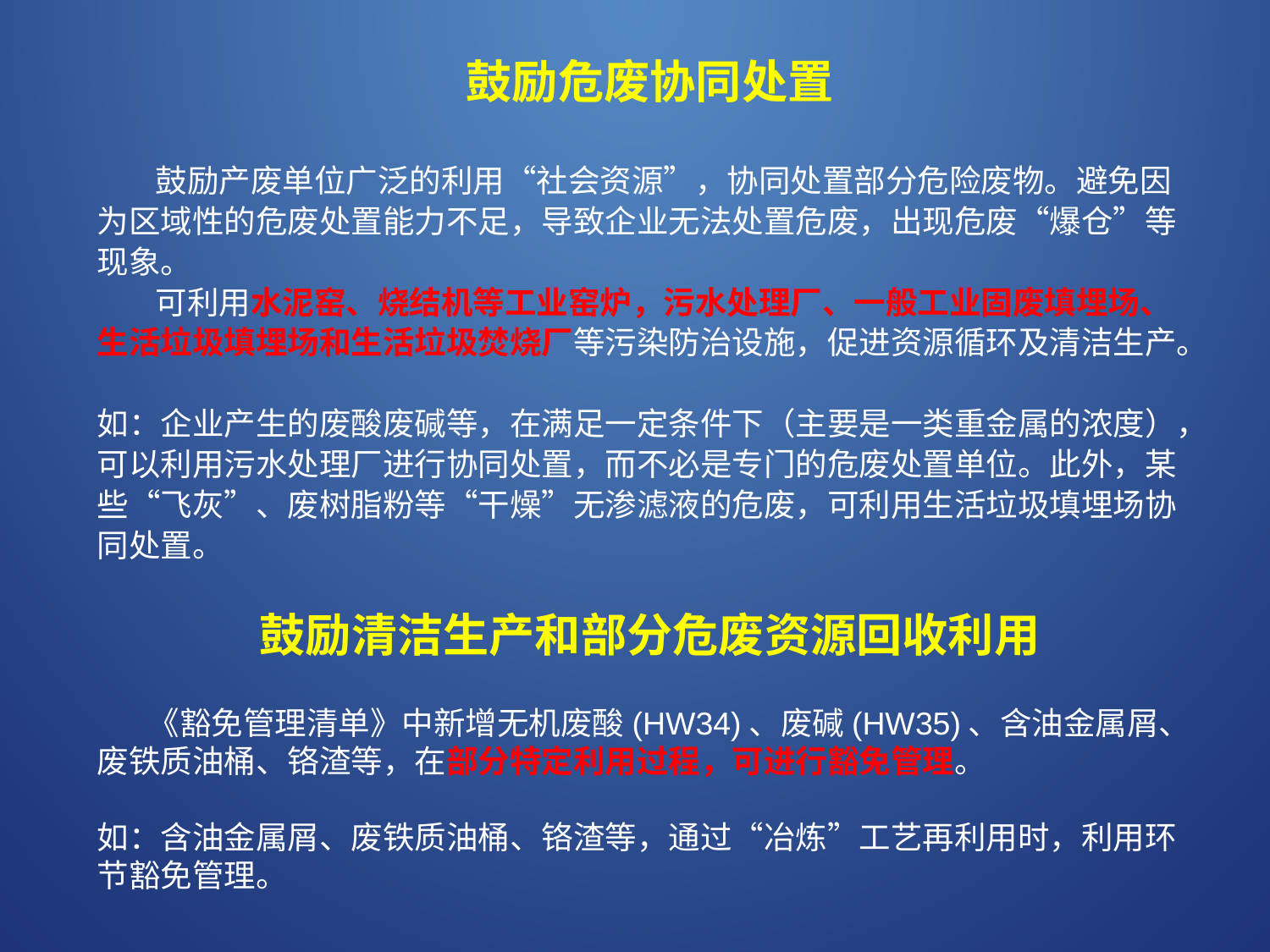

鼓励危废协同处置

       鼓励产废单位广泛的利用“社会资源”，协同处置部分危险废物。避免因为区域性的危废处置能力不足，导致企业无法处置危废，出现危废“爆仓”等现象。
       可利用水泥窑、烧结机等工业窑炉，污水处理厂、一般工业固废填埋场、生活垃圾填埋场和生活垃圾焚烧厂等污染防治设施，促进资源循环及清洁生产。

如：企业产生的废酸废碱等，在满足一定条件下（主要是一类重金属的浓度），可以利用污水处理厂进行协同处置，而不必是专门的危废处置单位。此外，某些“飞灰”、废树脂粉等“干燥”无渗滤液的危废，可利用生活垃圾填埋场协同处置。

鼓励清洁生产和部分危废资源回收利用

      《豁免管理清单》中新增无机废酸(HW34)、废碱(HW35)、含油金属屑、废铁质油桶、铬渣等，在部分特定利用过程，可进行豁免管理。
如：含油金属屑、废铁质油桶、铬渣等，通过“冶炼”工艺再利用时，利用环节豁免管理。